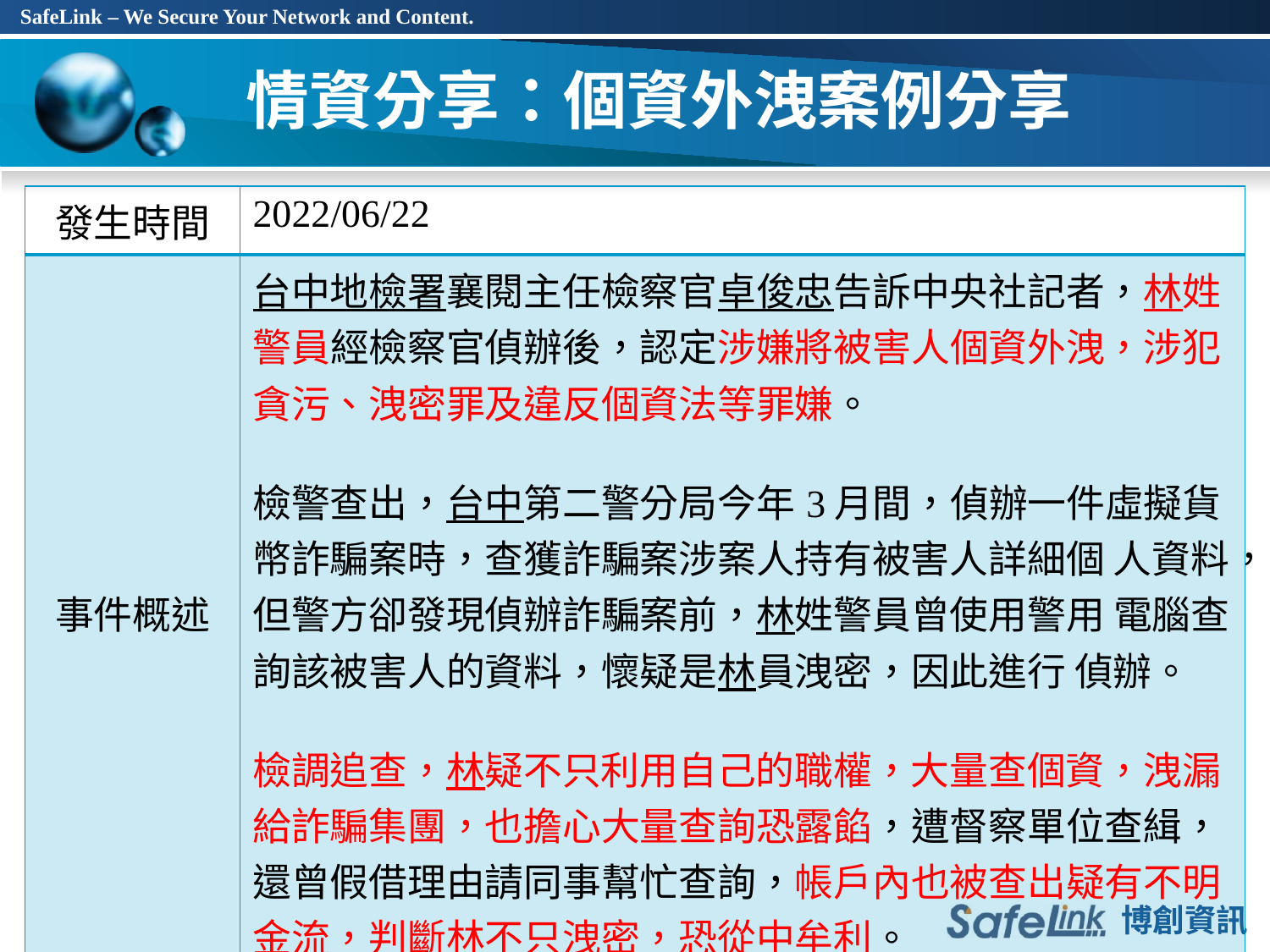

# 情資分享：個資外洩案例分享
| 發生時間 | 2022/06/22 |
| --- | --- |
| 事件概述 | 台中地檢署襄閱主任檢察官卓俊忠告訴中央社記者，林姓警員經檢察官偵辦後，認定涉嫌將被害人個資外洩，涉犯貪污、洩密罪及違反個資法等罪嫌。 檢警查出，台中第二警分局今年3月間，偵辦一件虛擬貨幣詐騙案時，查獲詐騙案涉案人持有被害人詳細個 人資料，但警方卻發現偵辦詐騙案前，林姓警員曾使用警用 電腦查詢該被害人的資料，懷疑是林員洩密，因此進行 偵辦。 檢調追查，林疑不只利用自己的職權，大量查個資，洩漏給詐騙集團，也擔心大量查詢恐露餡，遭督察單位查緝，還曾假借理由請同事幫忙查詢，帳戶內也被查出疑有不明金流，判斷林不只洩密，恐從中牟利。 |